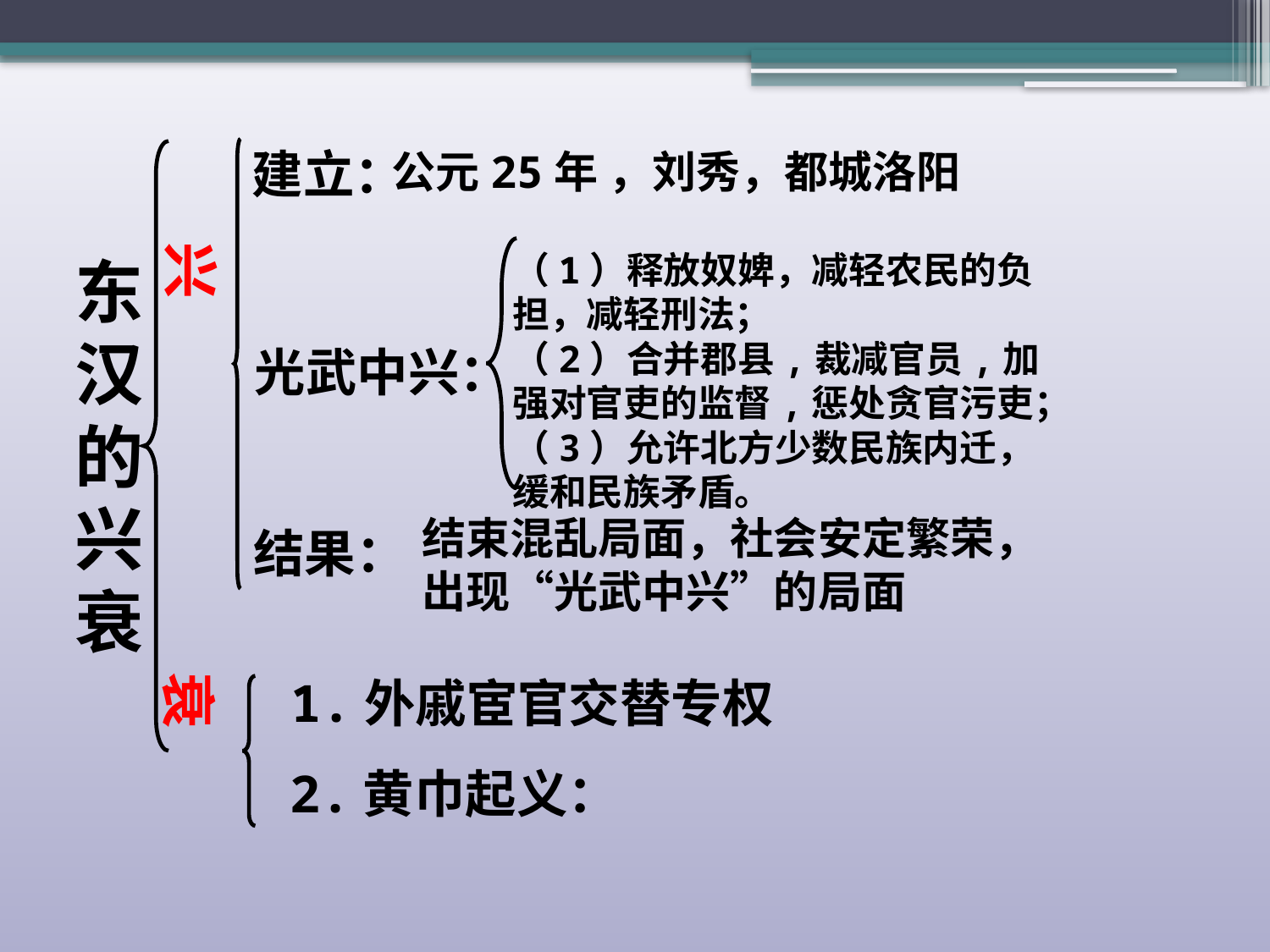

建立：

公元25年 ，刘秀，都城洛阳

      兴

（1）释放奴婢，减轻农民的负担，减轻刑法；
（2）合并郡县,裁减官员,加强对官吏的监督,惩处贪官污吏；（3）允许北方少数民族内迁，缓和民族矛盾。

东汉的兴衰
光武中兴：
结束混乱局面，社会安定繁荣，出现“光武中兴”的局面
结果：
     衰
1.外戚宦官交替专权

2.黄巾起义：